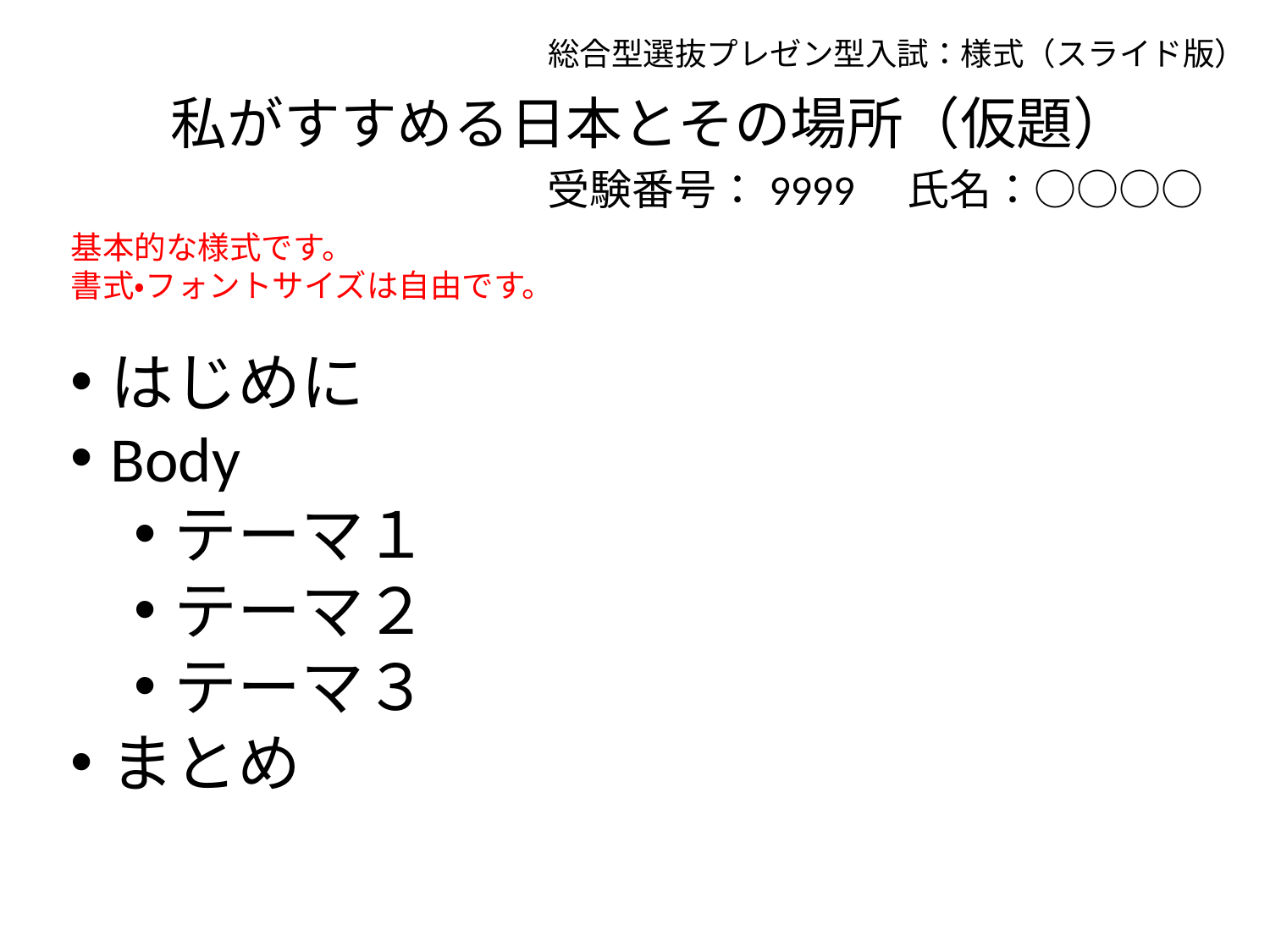

総合型選抜プレゼン型入試：様式（スライド版）
# 私がすすめる日本とその場所（仮題）
受験番号：9999　氏名：○○○○
基本的な様式です。
書式・フォントサイズは自由です。

はじめに
Body
テーマ１
テーマ２
テーマ３
まとめ